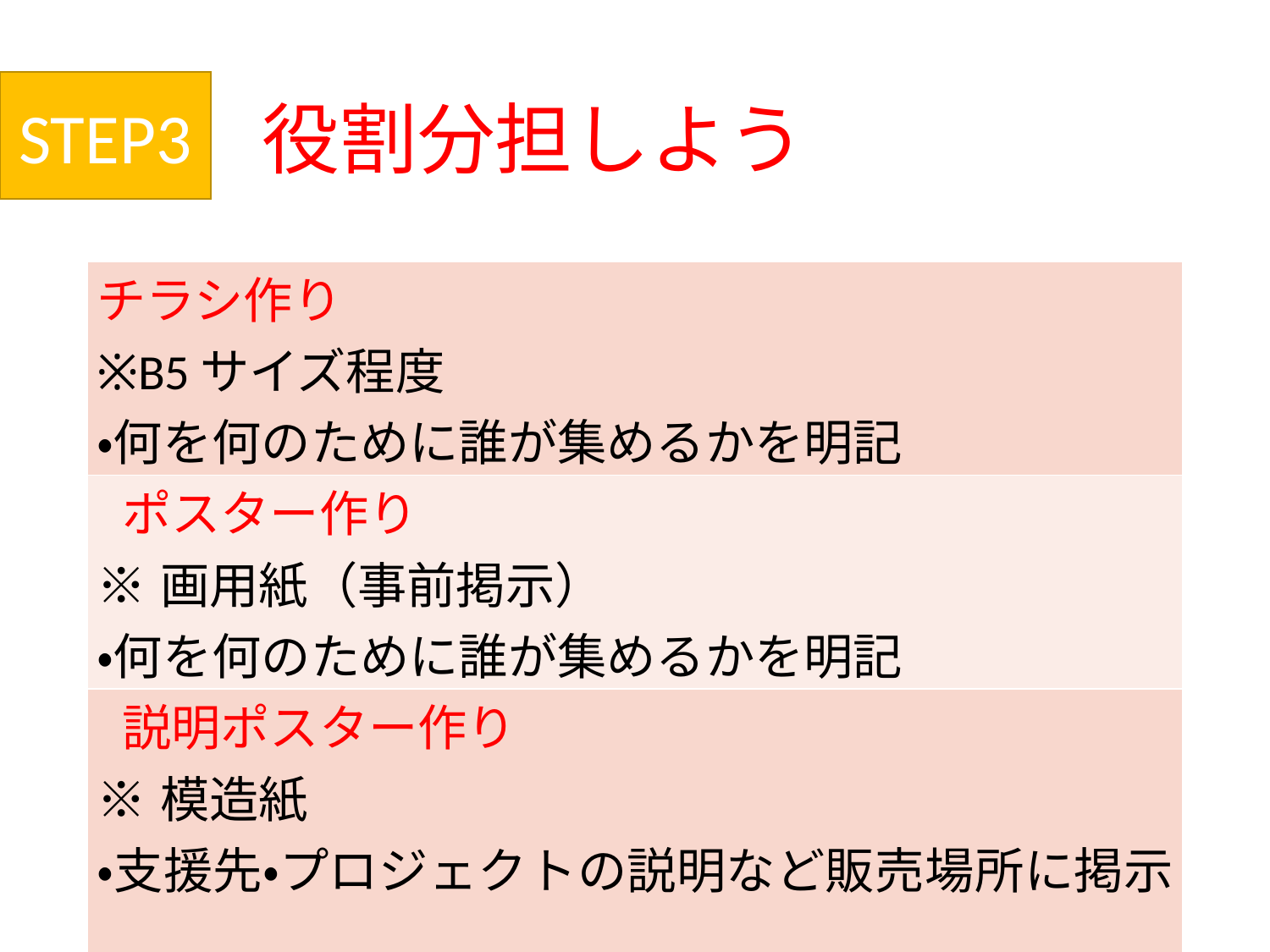

# 役割分担しよう
STEP3
| チラシ作り ※B5サイズ程度 ・何を何のために誰が集めるかを明記 |
| --- |
| ポスター作り ※画用紙（事前掲示） ・何を何のために誰が集めるかを明記 |
| 説明ポスター作り ※模造紙 ・支援先・プロジェクトの説明など販売場所に掲示 |
| 当番10:00～14:00 |